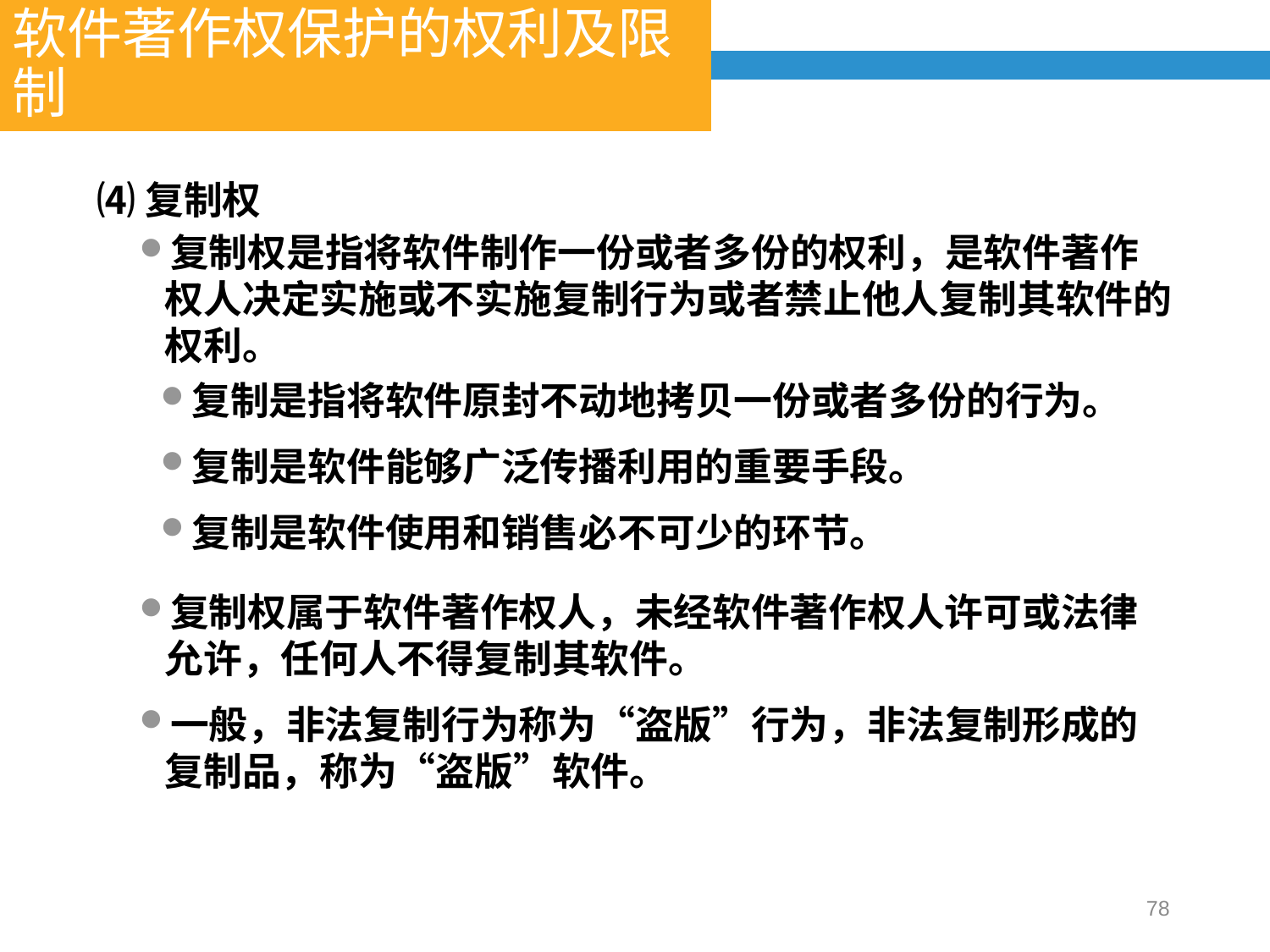

软件著作权保护的权利及限制
⑷复制权
复制权是指将软件制作一份或者多份的权利，是软件著作权人决定实施或不实施复制行为或者禁止他人复制其软件的权利。
复制是指将软件原封不动地拷贝一份或者多份的行为。
复制是软件能够广泛传播利用的重要手段。
复制是软件使用和销售必不可少的环节。
复制权属于软件著作权人，未经软件著作权人许可或法律允许，任何人不得复制其软件。
一般，非法复制行为称为“盗版”行为，非法复制形成的复制品，称为“盗版”软件。
78